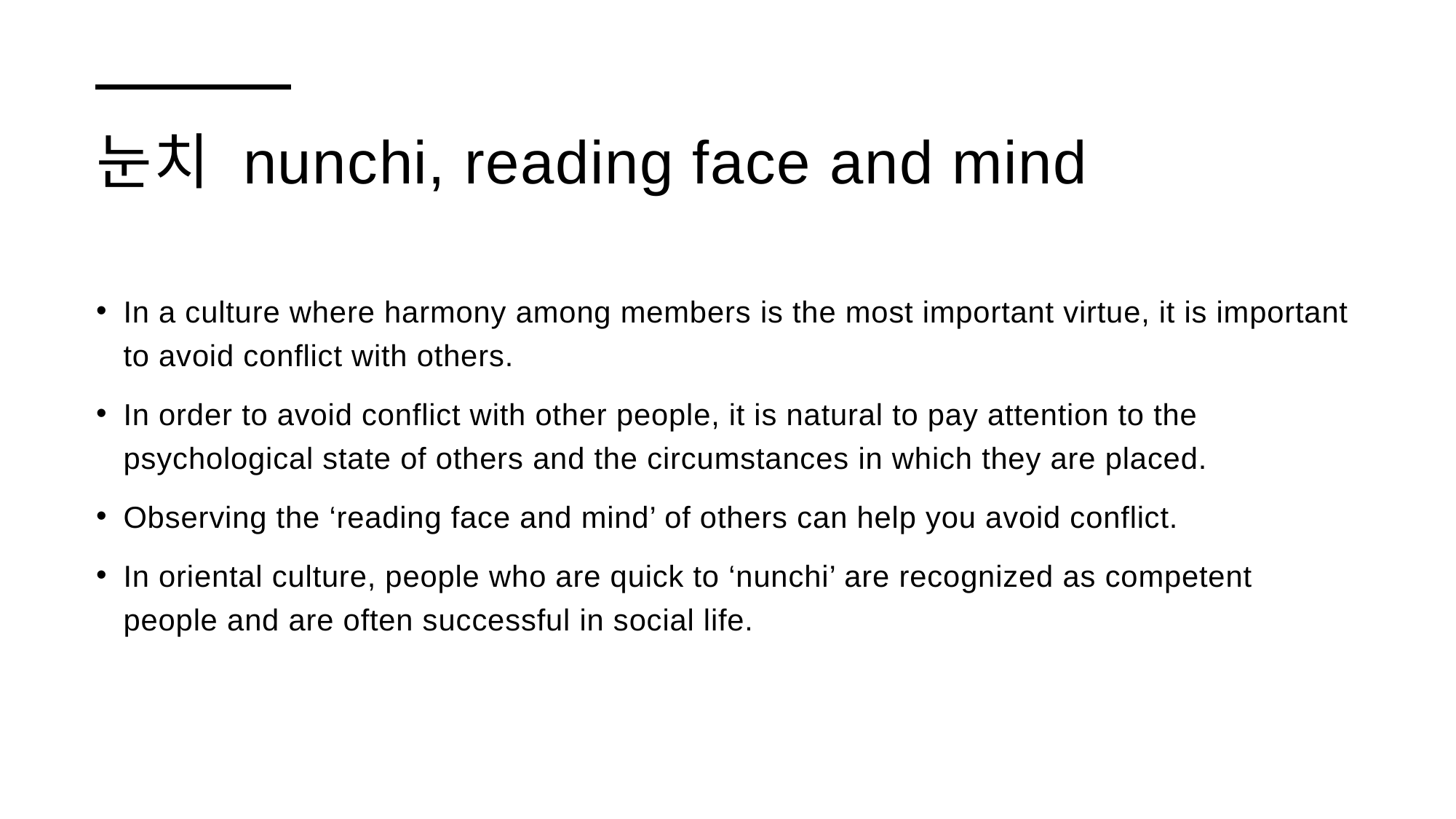

# 눈치 nunchi, reading face and mind
In a culture where harmony among members is the most important virtue, it is important to avoid conflict with others.
In order to avoid conflict with other people, it is natural to pay attention to the psychological state of others and the circumstances in which they are placed.
Observing the ‘reading face and mind’ of others can help you avoid conflict.
In oriental culture, people who are quick to ‘nunchi’ are recognized as competent people and are often successful in social life.